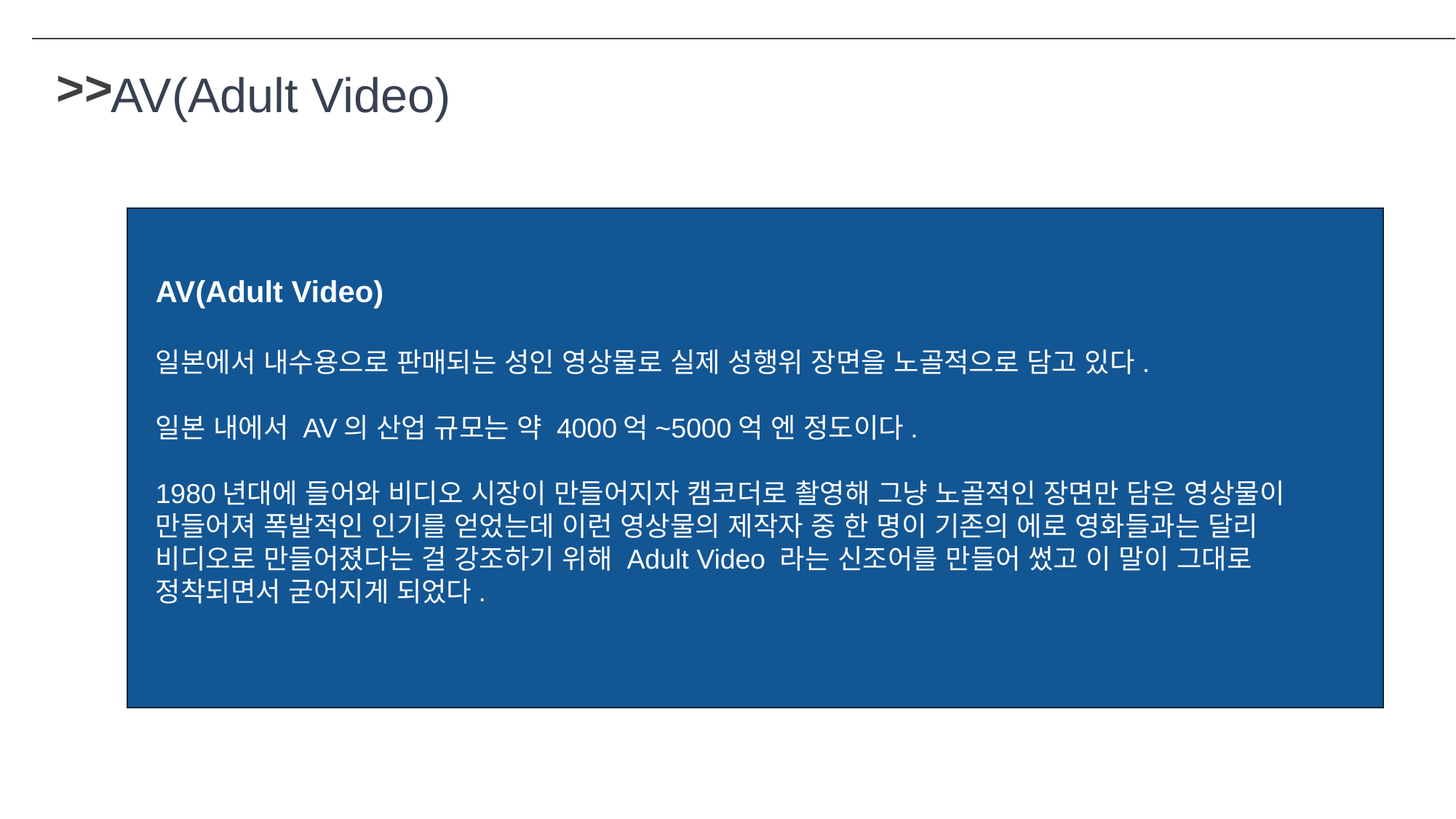

>>
AV(Adult Video)

AV(Adult Video)

일본에서 내수용으로 판매되는 성인 영상물로 실제 성행위 장면을 노골적으로 담고 있다.

일본 내에서 AV의 산업 규모는 약 4000억~5000억 엔 정도이다.

1980년대에 들어와 비디오 시장이 만들어지자 캠코더로 촬영해 그냥 노골적인 장면만 담은 영상물이 만들어져 폭발적인 인기를 얻었는데 이런 영상물의 제작자 중 한 명이 기존의 에로 영화들과는 달리 비디오로 만들어졌다는 걸 강조하기 위해 Adult Video 라는 신조어를 만들어 썼고 이 말이 그대로 정착되면서 굳어지게 되었다.